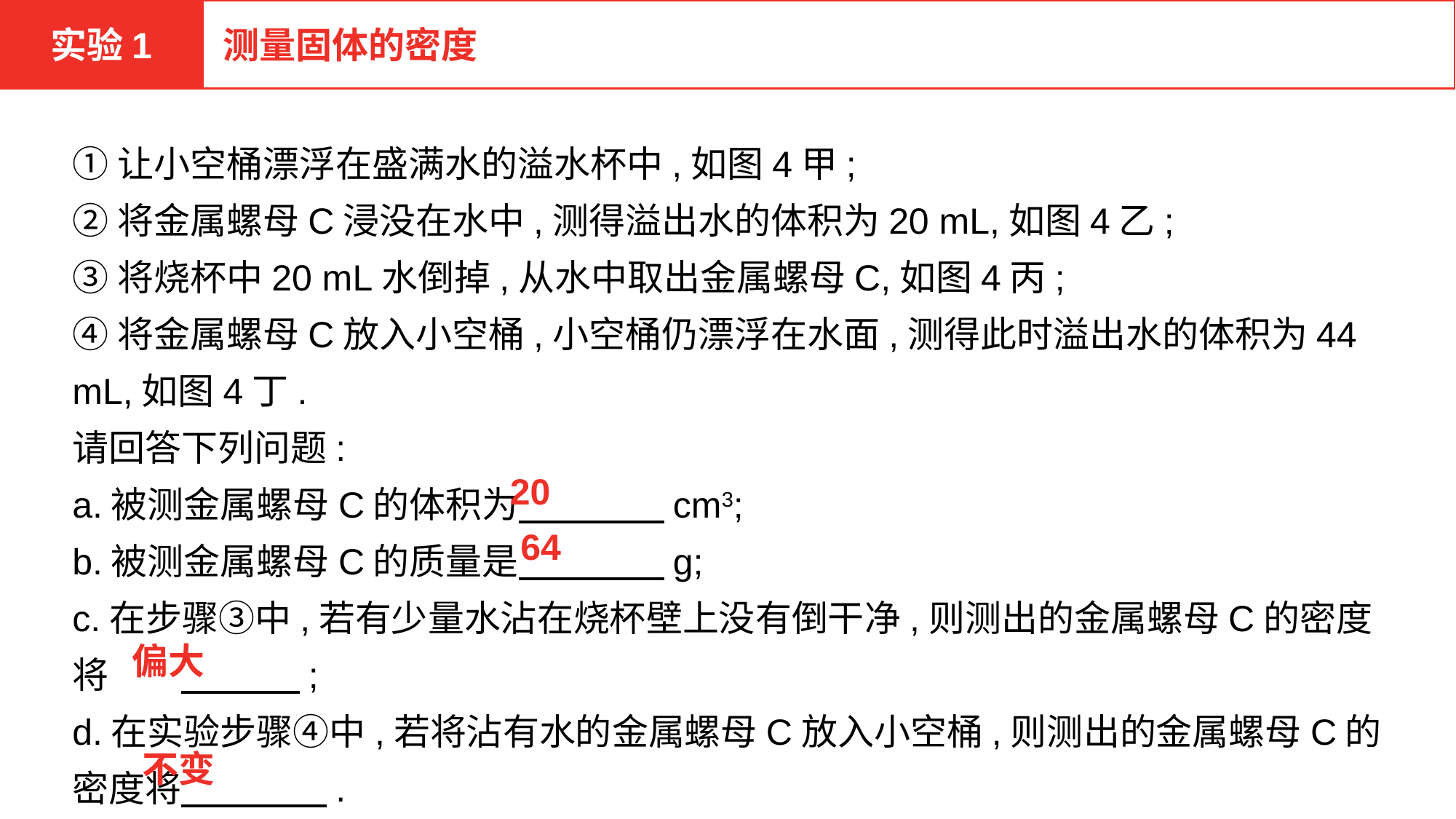

实验1
测量固体的密度
①让小空桶漂浮在盛满水的溢水杯中,如图4甲;
②将金属螺母C浸没在水中,测得溢出水的体积为20 mL,如图4乙;
③将烧杯中20 mL水倒掉,从水中取出金属螺母C,如图4丙;
④将金属螺母C放入小空桶,小空桶仍漂浮在水面,测得此时溢出水的体积为44 mL,如图4丁.
请回答下列问题:
a.被测金属螺母C的体积为　　　　cm3;
b.被测金属螺母C的质量是　　　　g;
c.在步骤③中,若有少量水沾在烧杯壁上没有倒干净,则测出的金属螺母C的密度将　　　          ;
d.在实验步骤④中,若将沾有水的金属螺母C放入小空桶,则测出的金属螺母C的密度将　　　　.
20
64
偏大
不变